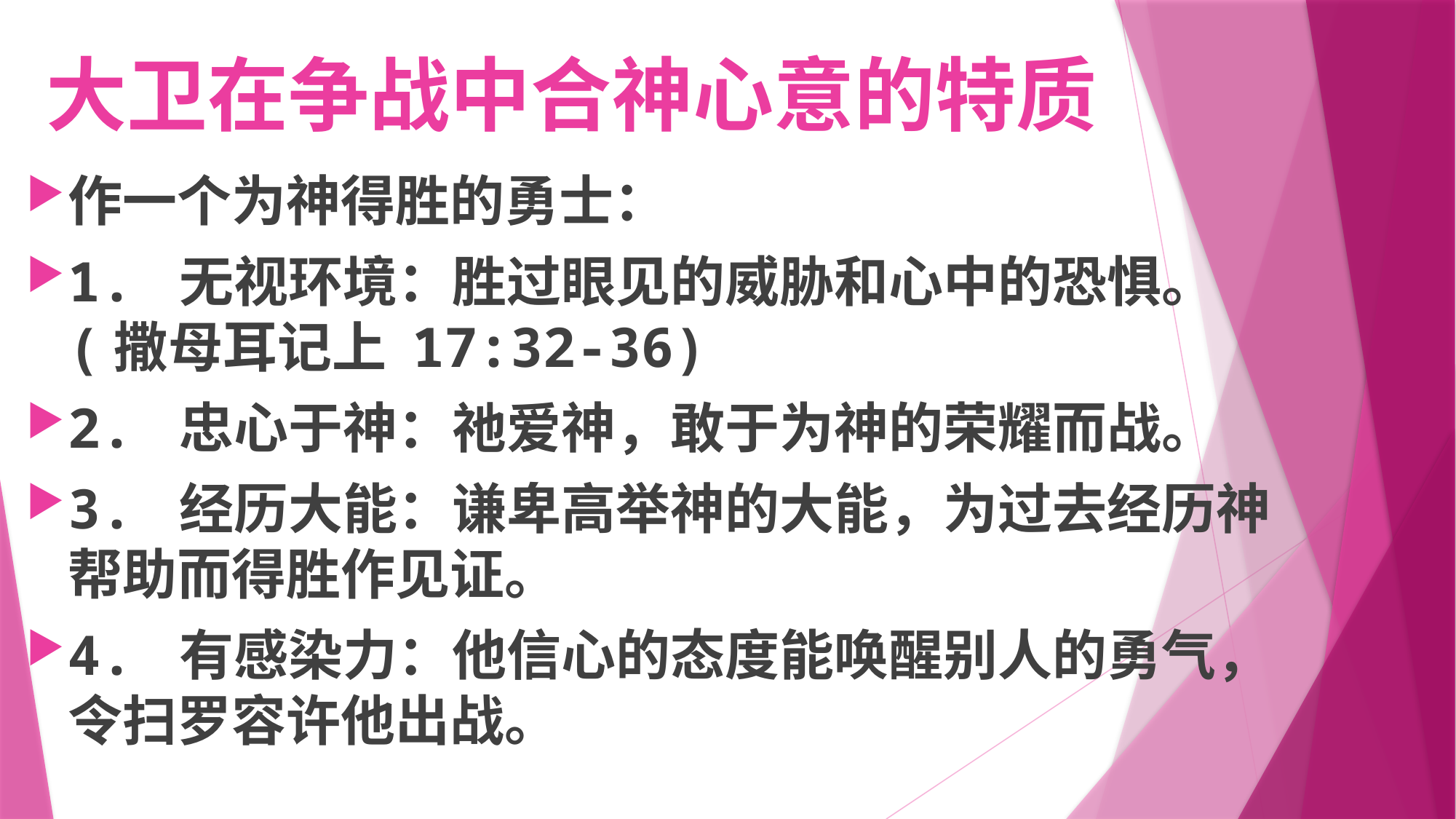

# 大卫在争战中合神心意的特质
作一个为神得胜的勇士：
1. 无视环境：胜过眼见的威胁和心中的恐惧。(撒母耳记上 17:32-36)
2. 忠心于神：祂爱神，敢于为神的荣耀而战。
3. 经历大能：谦卑高举神的大能，为过去经历神帮助而得胜作见证。
4. 有感染力：他信心的态度能唤醒别人的勇气，令扫罗容许他出战。